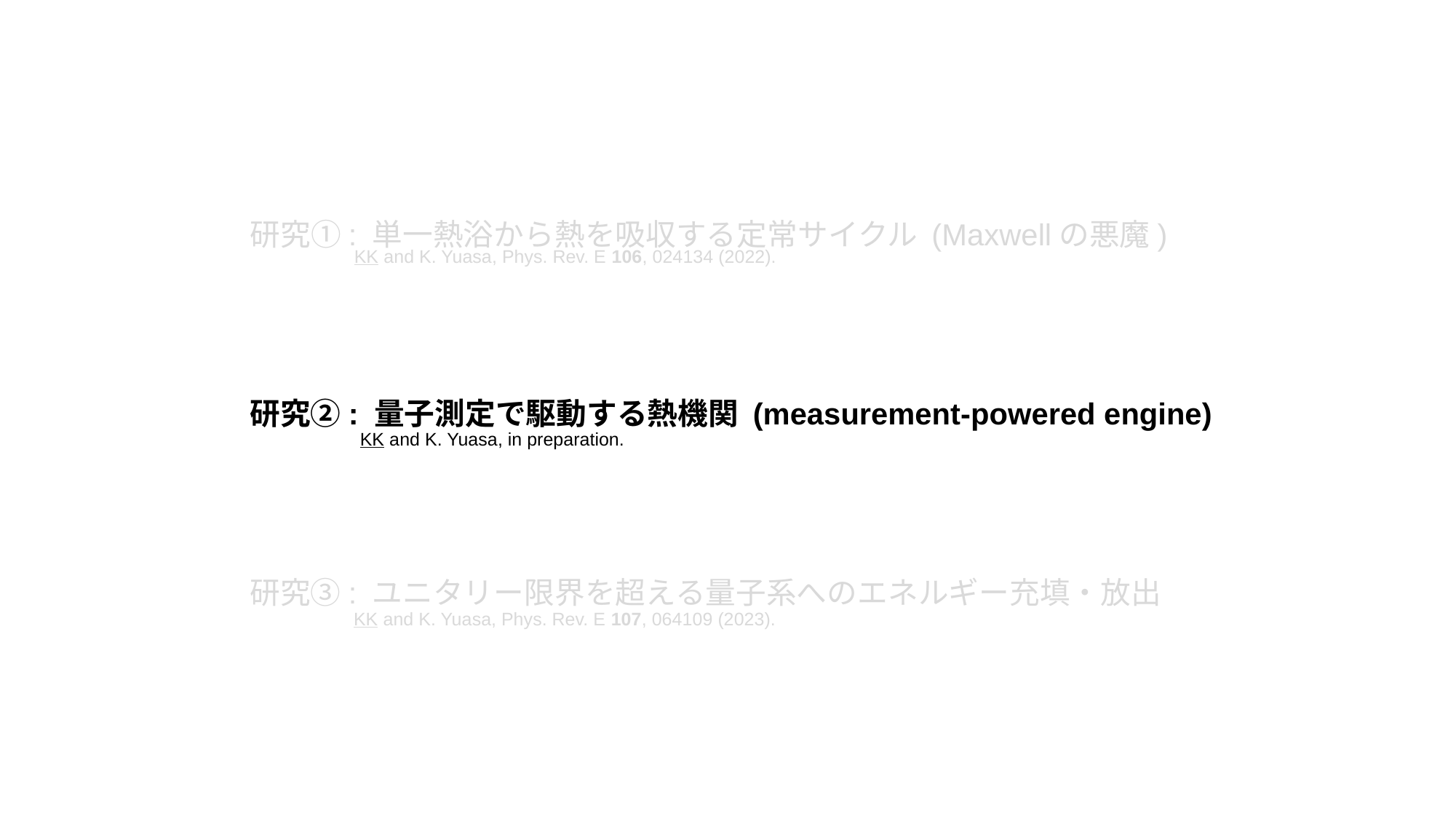

研究①: 単一熱浴から熱を吸収する定常サイクル (Maxwellの悪魔)

研究②: 量子測定で駆動する熱機関 (measurement-powered engine)

研究③: ユニタリー限界を超える量子系へのエネルギー充填・放出
KK and K. Yuasa, Phys. Rev. E 106, 024134 (2022).
KK and K. Yuasa, in preparation.
KK and K. Yuasa, Phys. Rev. E 107, 064109 (2023).